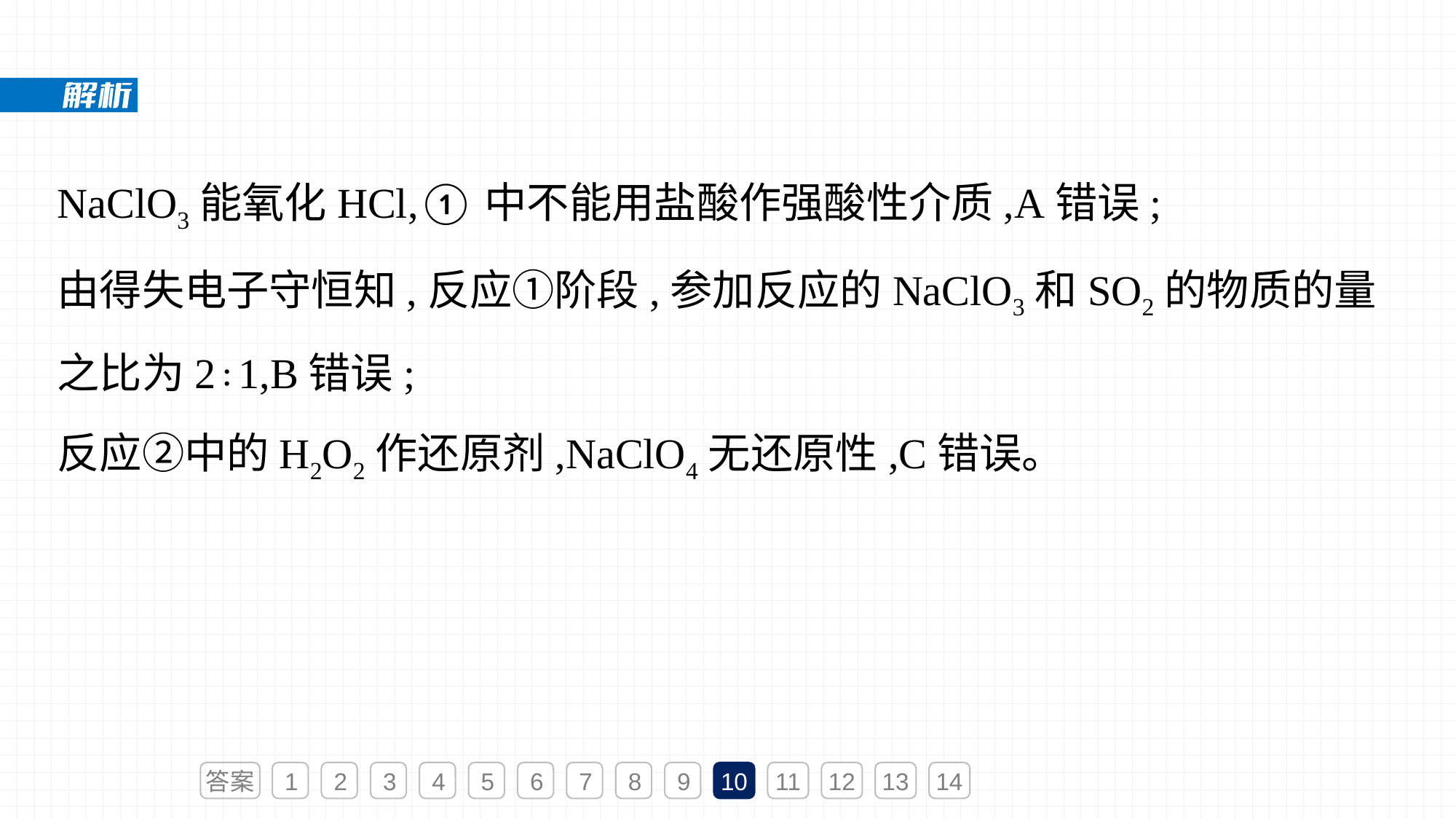

NaClO3能氧化HCl,①中不能用盐酸作强酸性介质,A错误;
由得失电子守恒知,反应①阶段,参加反应的NaClO3和SO2的物质的量之比为2∶1,B错误;
反应②中的H2O2作还原剂,NaClO4无还原性,C错误。
答案
1
2
3
4
5
6
7
8
9
10
11
12
13
14